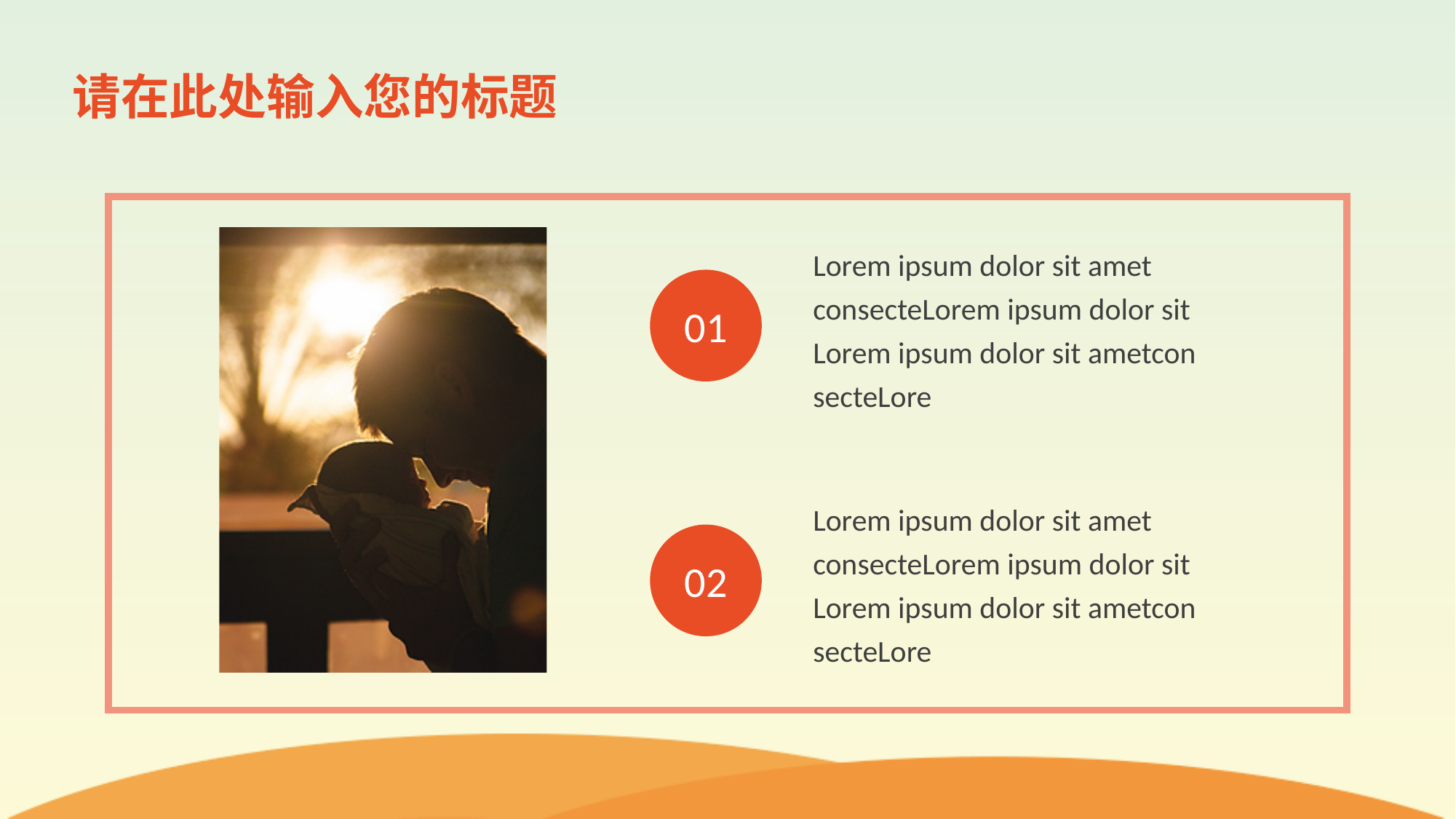

# 请在此处输入您的标题

Lorem ipsum dolor sit amet consecteLorem ipsum dolor sit Lorem ipsum dolor sit ametcon secteLore
01
Lorem ipsum dolor sit amet consecteLorem ipsum dolor sit Lorem ipsum dolor sit ametcon secteLore
02